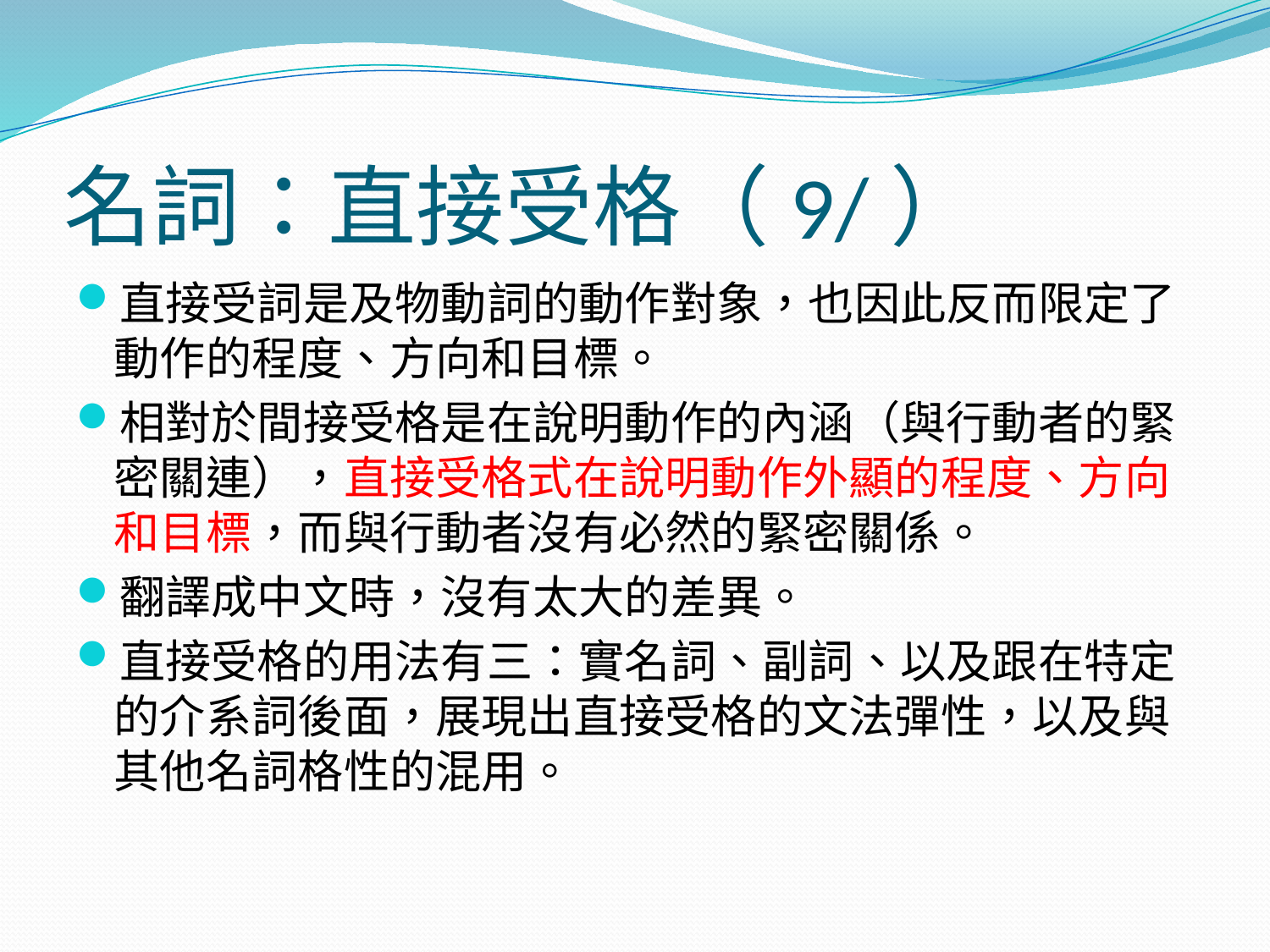

# 名詞：直接受格（9/）
直接受詞是及物動詞的動作對象，也因此反而限定了動作的程度、方向和目標。
相對於間接受格是在說明動作的內涵（與行動者的緊密關連），直接受格式在說明動作外顯的程度、方向和目標，而與行動者沒有必然的緊密關係。
翻譯成中文時，沒有太大的差異。
直接受格的用法有三：實名詞、副詞、以及跟在特定的介系詞後面，展現出直接受格的文法彈性，以及與其他名詞格性的混用。